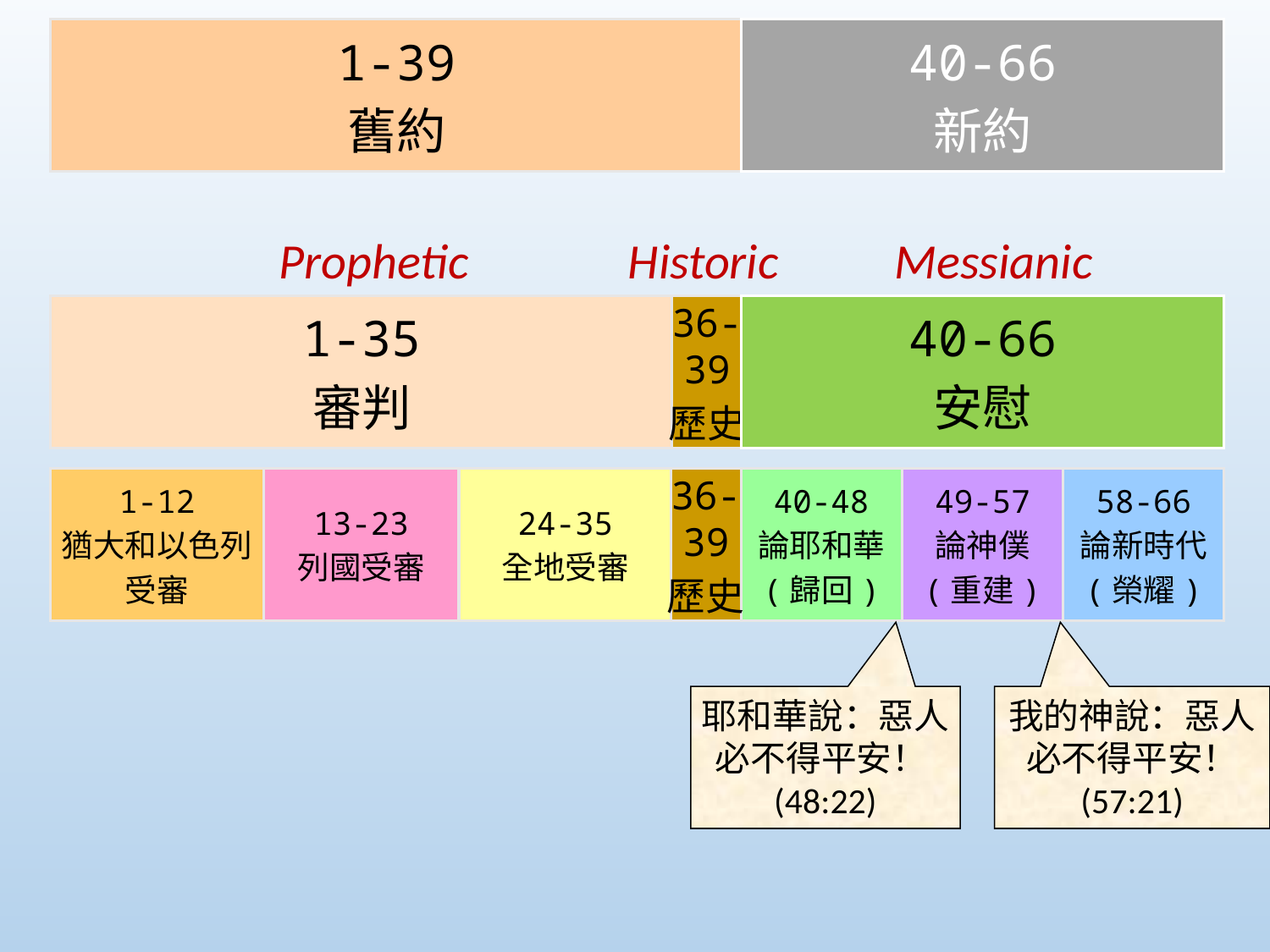

1-39
舊約
40-66
新約
Prophetic
Historic
Messianic
1-35
審判
36-
39
歷史
40-66
安慰
1-12
猶大和以色列
受審
13-23
列國受審
24-35
全地受審
36-
39
歷史
40-48
論耶和華
(歸回)
49-57
論神僕
(重建)
58-66
論新時代
(榮耀)
耶和華說：惡人必不得平安！(48:22)
我的神說：惡人必不得平安！
(57:21)